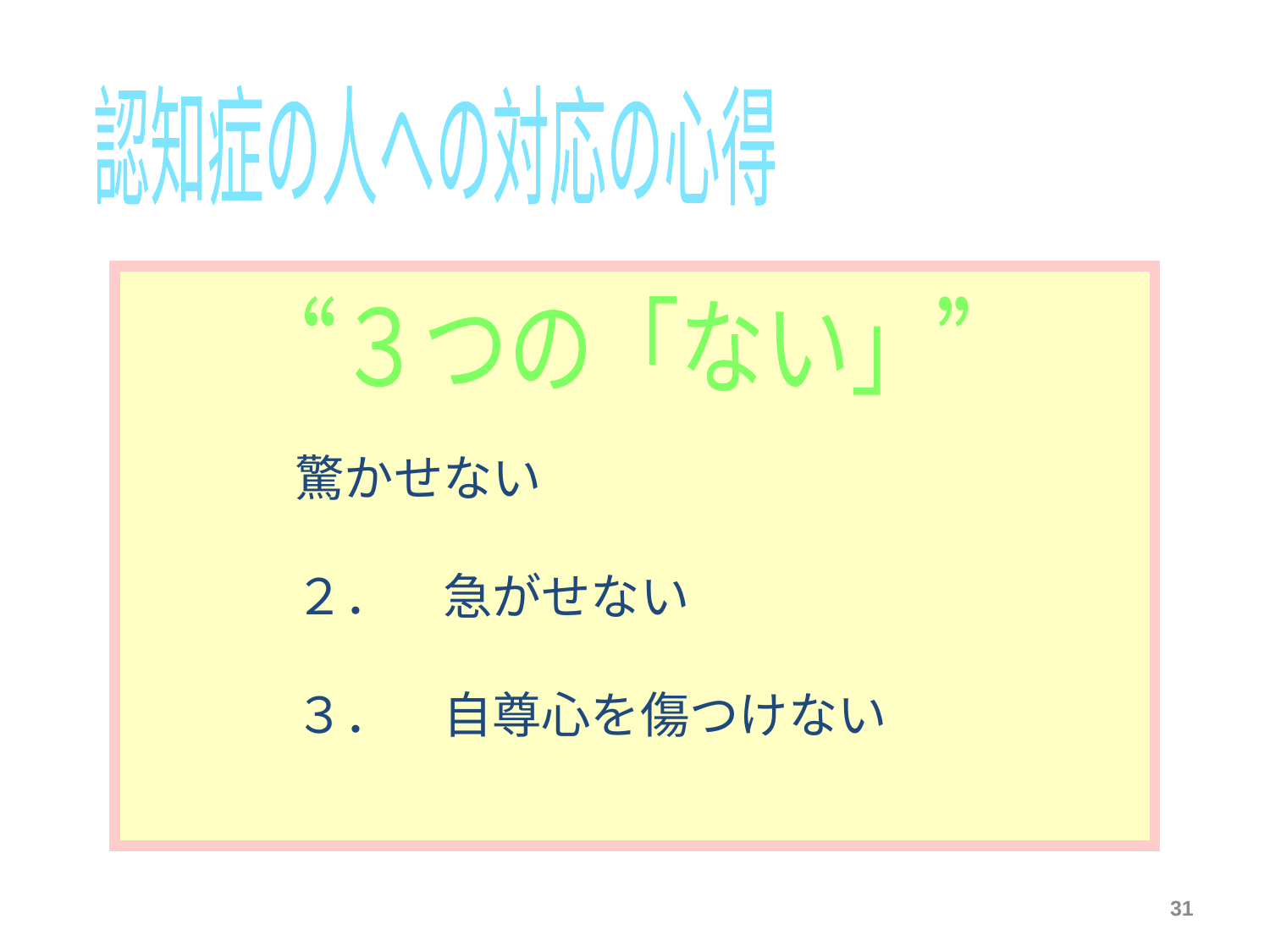

認知症の人への対応の心得

“３つの「ない」”
驚かせない

２．　急がせない

３．　自尊心を傷つけない
31